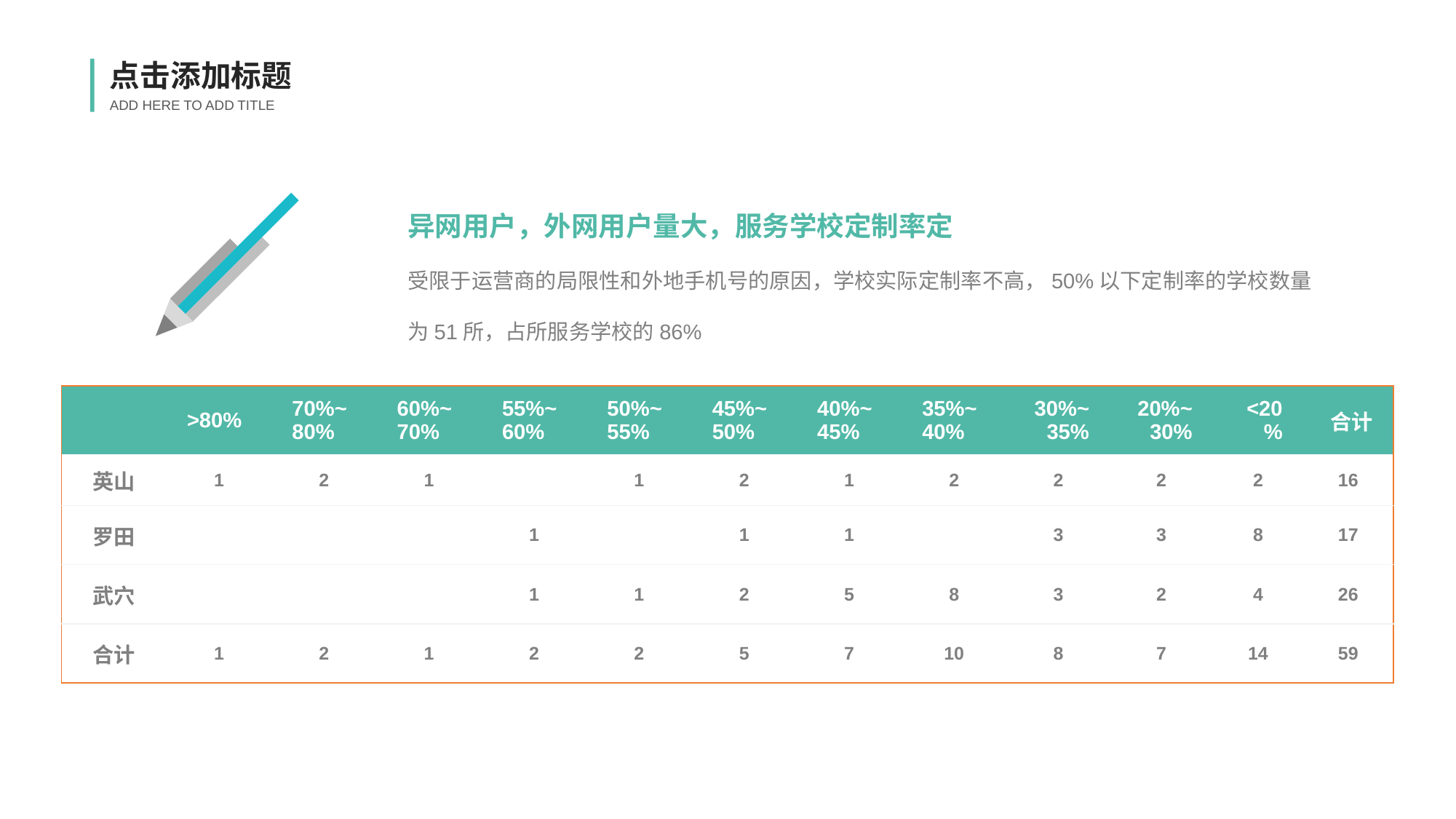

点击添加标题
ADD HERE TO ADD TITLE

异网用户，外网用户量大，服务学校定制率定
受限于运营商的局限性和外地手机号的原因，学校实际定制率不高，50%以下定制率的学校数量为51所，占所服务学校的86%

|  | >80% | 70%~80% | 60%~70% | 55%~60% | 50%~55% | 45%~50% | 40%~45% | 35%~40% | 30%~35% | 20%~30% | <20% | 合计 |
| --- | --- | --- | --- | --- | --- | --- | --- | --- | --- | --- | --- | --- |
| 英山 | 1 | 2 | 1 |  | 1 | 2 | 1 | 2 | 2 | 2 | 2 | 16 |
| 罗田 |  |  |  | 1 |  | 1 | 1 |  | 3 | 3 | 8 | 17 |
| 武穴 |  |  |  | 1 | 1 | 2 | 5 | 8 | 3 | 2 | 4 | 26 |
| 合计 | 1 | 2 | 1 | 2 | 2 | 5 | 7 | 10 | 8 | 7 | 14 | 59 |